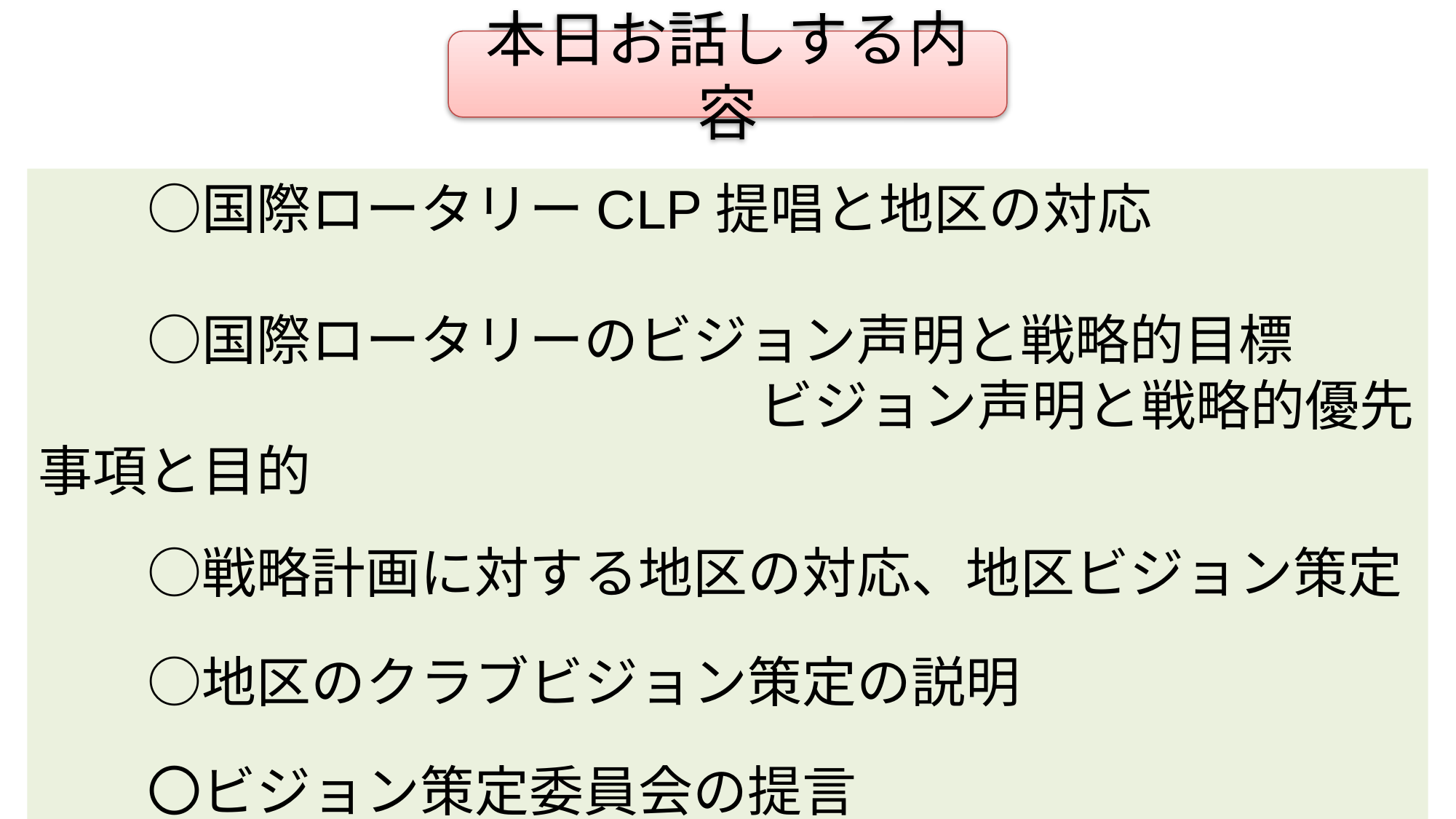

本日お話しする内容
　　○国際ロータリーCLP提唱と地区の対応

　　○国際ロータリーのビジョン声明と戦略的目標
　　　　　　　　　　　　　 ビジョン声明と戦略的優先事項と目的

　　○戦略計画に対する地区の対応、地区ビジョン策定

　　○地区のクラブビジョン策定の説明

　　〇ビジョン策定委員会の提言